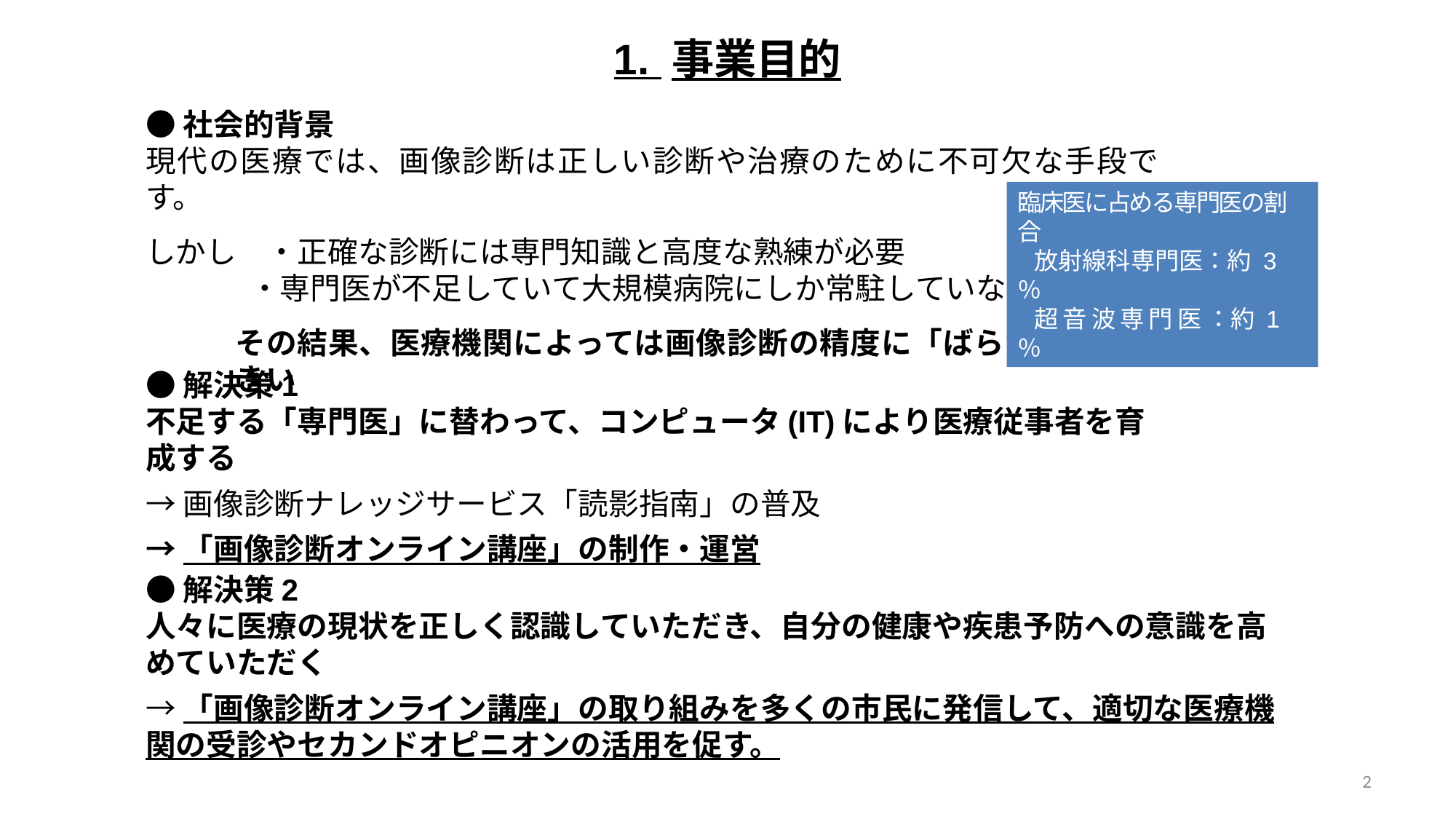

1. 事業目的
●社会的背景
現代の医療では、画像診断は正しい診断や治療のために不可欠な手段です。
しかし　・正確な診断には専門知識と高度な熟練が必要
 ・専門医が不足していて大規模病院にしか常駐していない
その結果、医療機関によっては画像診断の精度に「ばらつき」が大きい
臨床医に占める専門医の割合
  放射線科専門医：約 3 ％
  超音波専門医：約 1 ％
●解決策1
不足する「専門医」に替わって、コンピュータ(IT)により医療従事者を育成する
→画像診断ナレッジサービス「読影指南」の普及
→「画像診断オンライン講座」の制作・運営
●解決策2
人々に医療の現状を正しく認識していただき、自分の健康や疾患予防への意識を高めていただく
→「画像診断オンライン講座」の取り組みを多くの市民に発信して、適切な医療機関の受診やセカンドオピニオンの活用を促す。
2